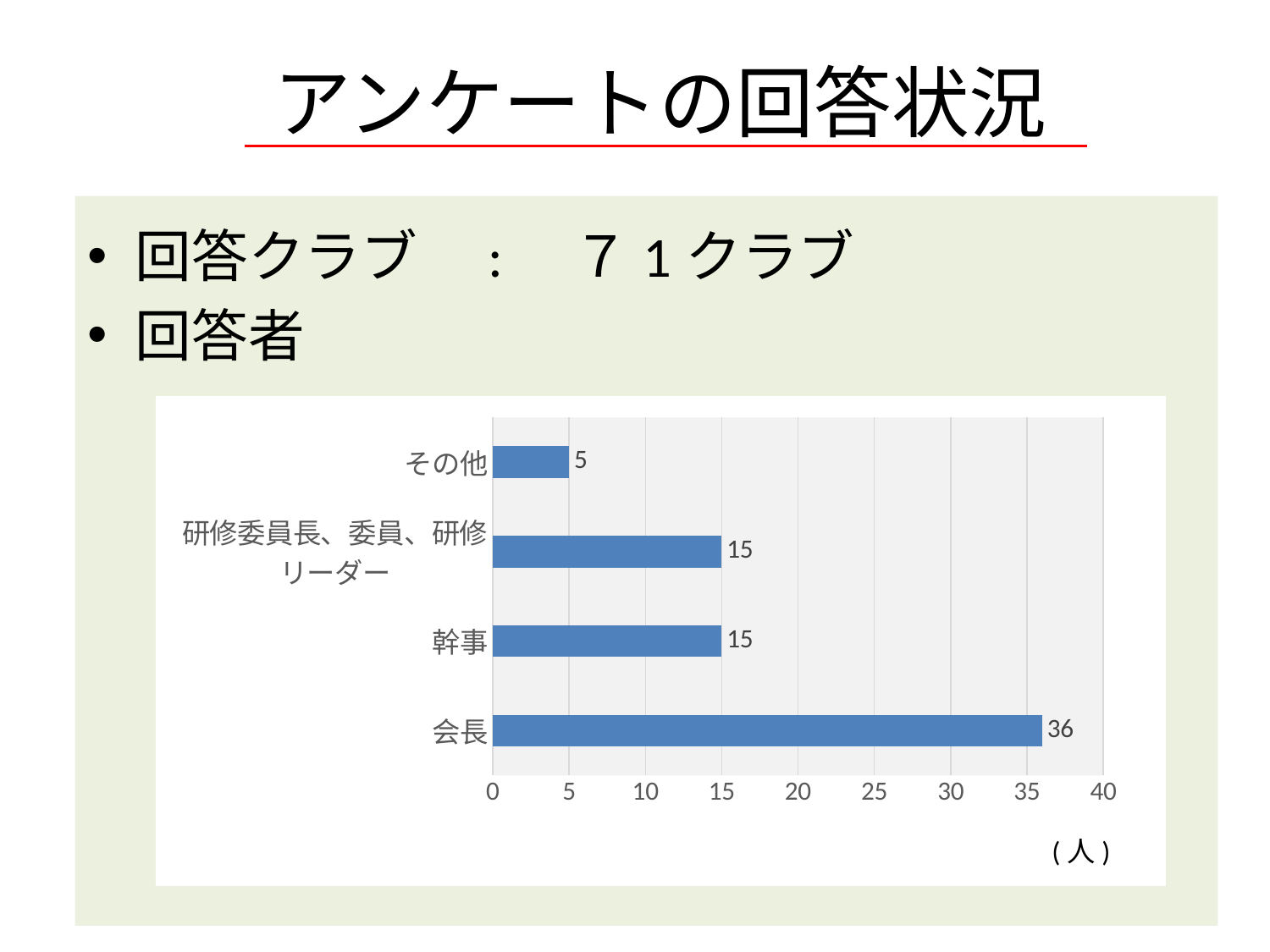

# アンケートの回答状況
回答クラブ　:　７1クラブ
回答者

### Chart

| Category | 系列 1 |
|---|---|
| 会長 | 36.0 |
| 幹事 | 15.0 |
| 研修委員長、委員、研修リーダー | 15.0 |
| その他 | 5.0 |
(人)